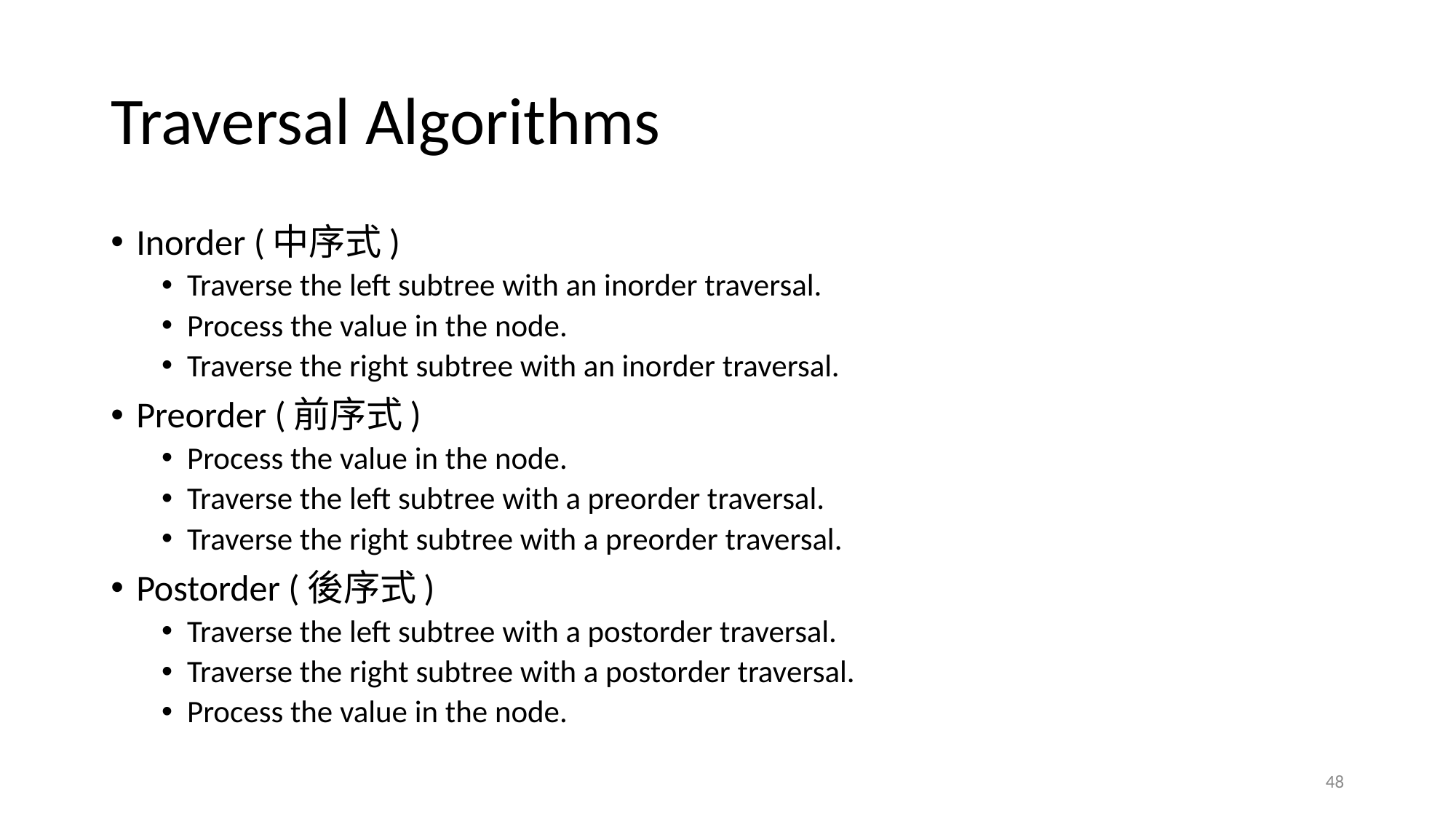

# Traversal Algorithms
Inorder (中序式)
Traverse the left subtree with an inorder traversal.
Process the value in the node.
Traverse the right subtree with an inorder traversal.
Preorder (前序式)
Process the value in the node.
Traverse the left subtree with a preorder traversal.
Traverse the right subtree with a preorder traversal.
Postorder (後序式)
Traverse the left subtree with a postorder traversal.
Traverse the right subtree with a postorder traversal.
Process the value in the node.
48